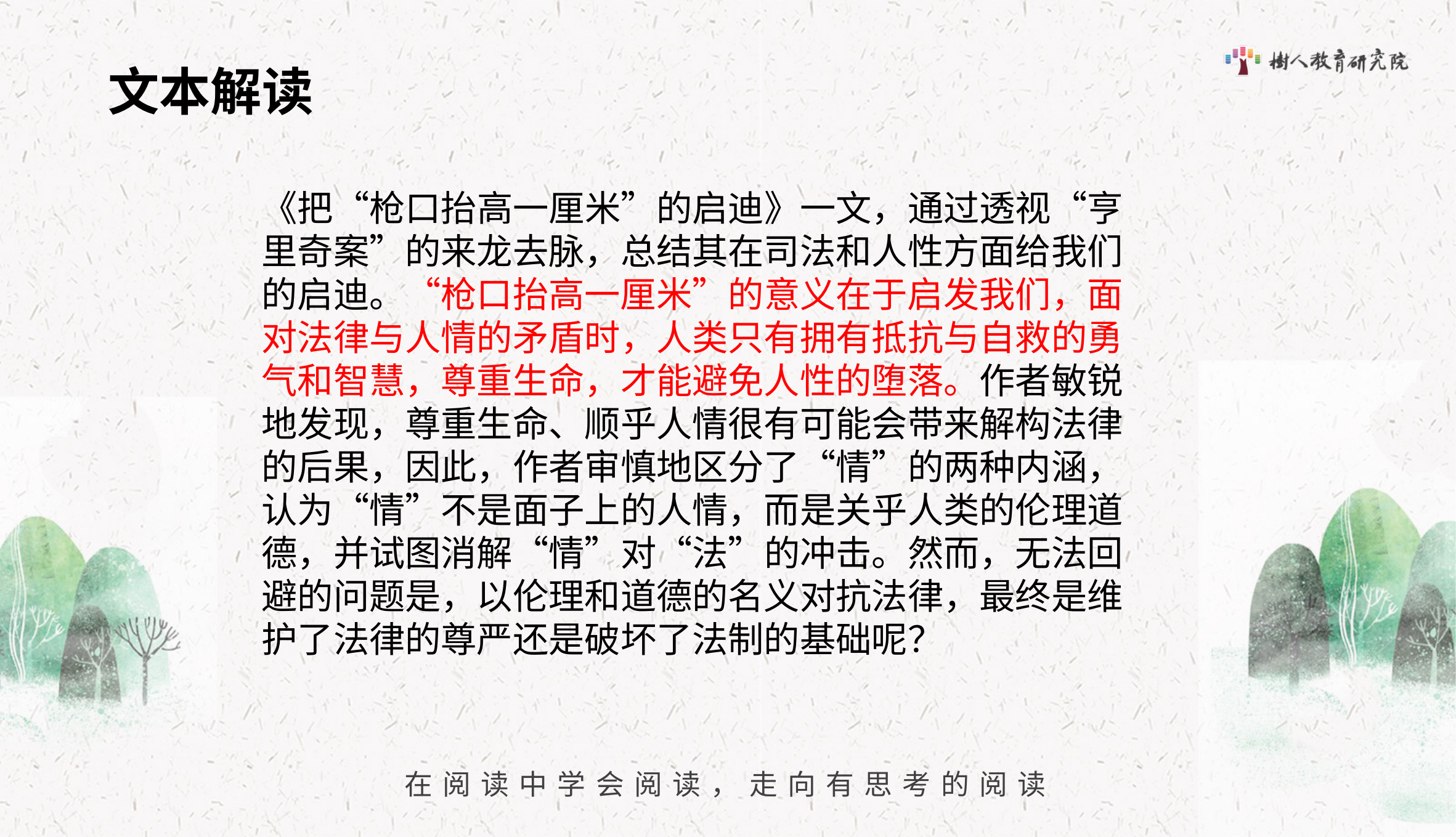

文本解读
《把“枪口抬高一厘米”的启迪》一文，通过透视“亨里奇案”的来龙去脉，总结其在司法和人性方面给我们的启迪。“枪口抬高一厘米”的意义在于启发我们，面对法律与人情的矛盾时，人类只有拥有抵抗与自救的勇气和智慧，尊重生命，才能避免人性的堕落。作者敏锐地发现，尊重生命、顺乎人情很有可能会带来解构法律的后果，因此，作者审慎地区分了“情”的两种内涵，认为“情”不是面子上的人情，而是关乎人类的伦理道德，并试图消解“情”对“法”的冲击。然而，无法回避的问题是，以伦理和道德的名义对抗法律，最终是维护了法律的尊严还是破坏了法制的基础呢？